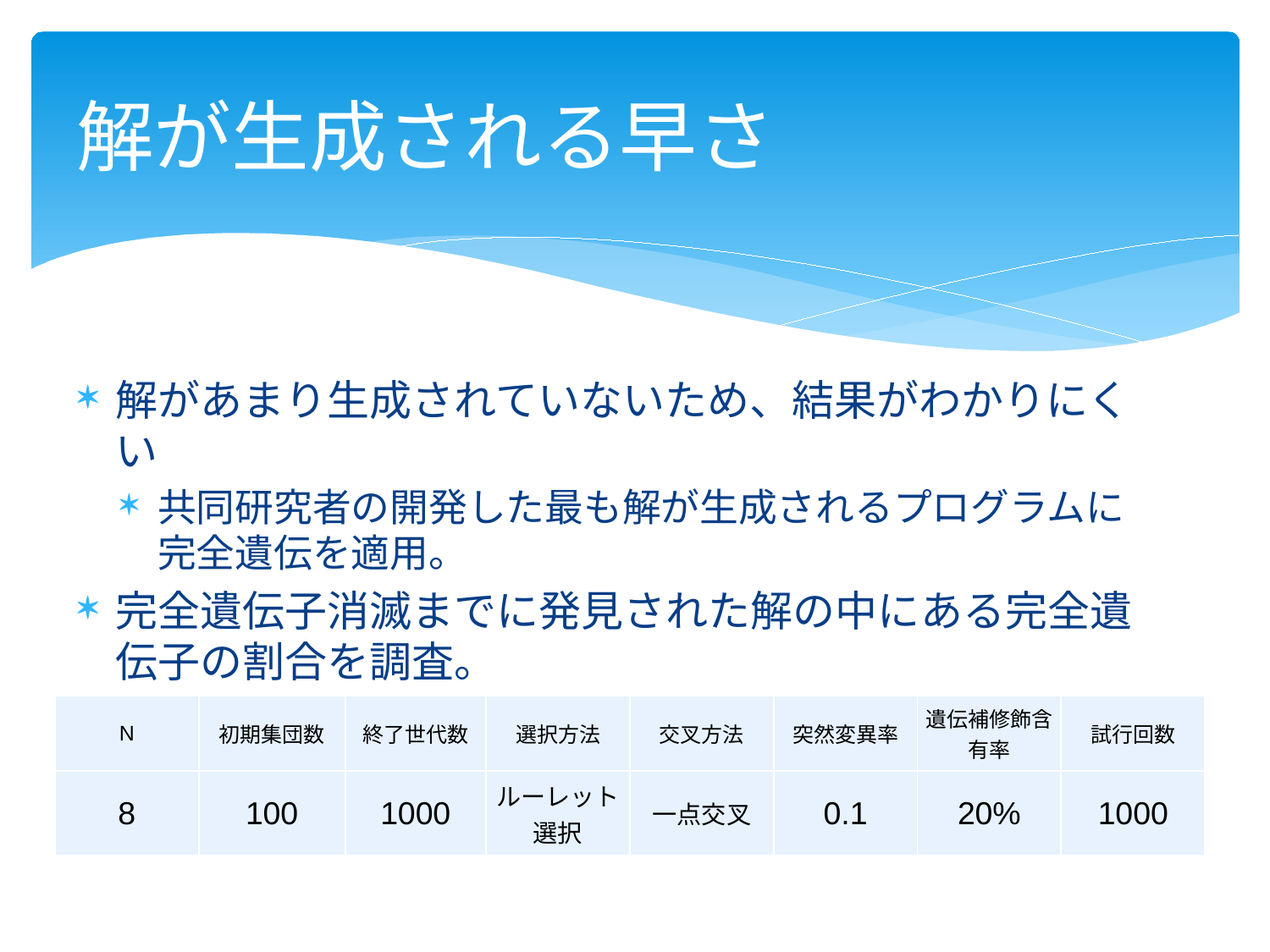

# 解が生成される早さ
解があまり生成されていないため、結果がわかりにくい
共同研究者の開発した最も解が生成されるプログラムに完全遺伝を適用。
完全遺伝子消滅までに発見された解の中にある完全遺伝子の割合を調査。
| N | 初期集団数 | 終了世代数 | 選択方法 | 交叉方法 | 突然変異率 | 遺伝補修飾含有率 | 試行回数 |
| --- | --- | --- | --- | --- | --- | --- | --- |
| 8 | 100 | 1000 | ルーレット選択 | 一点交叉 | 0.1 | 20% | 1000 |